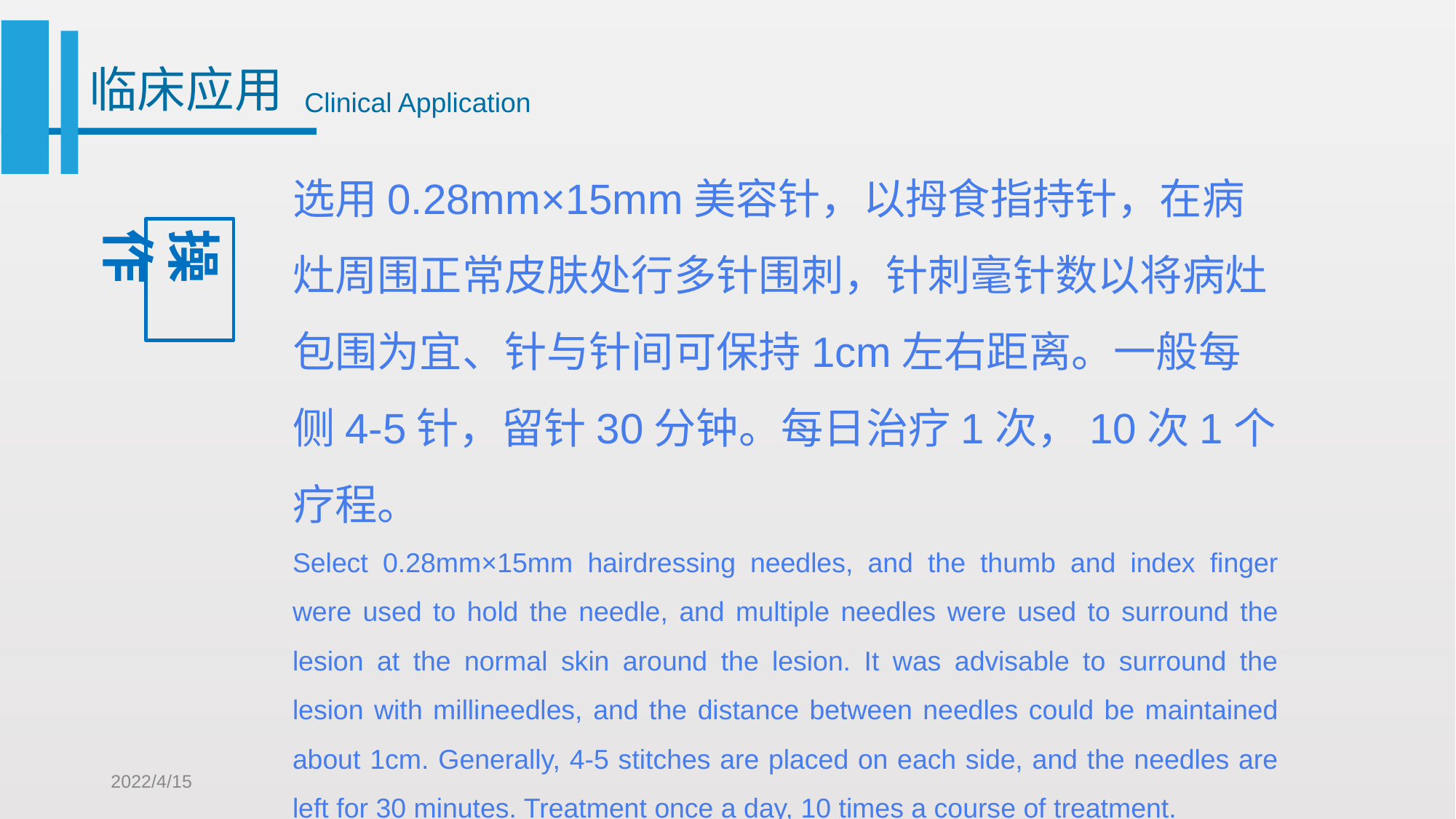

2022/4/15

临床应用
Clinical Application

选用0.28mm×15mm美容针，以拇食指持针，在病灶周围正常皮肤处行多针围刺，针刺毫针数以将病灶包围为宜、针与针间可保持1cm左右距离。一般每侧4-5针，留针30分钟。每日治疗1次，10次1个疗程。
Select 0.28mm×15mm hairdressing needles, and the thumb and index finger were used to hold the needle, and multiple needles were used to surround the lesion at the normal skin around the lesion. It was advisable to surround the lesion with millineedles, and the distance between needles could be maintained about 1cm. Generally, 4-5 stitches are placed on each side, and the needles are left for 30 minutes. Treatment once a day, 10 times a course of treatment.
操作